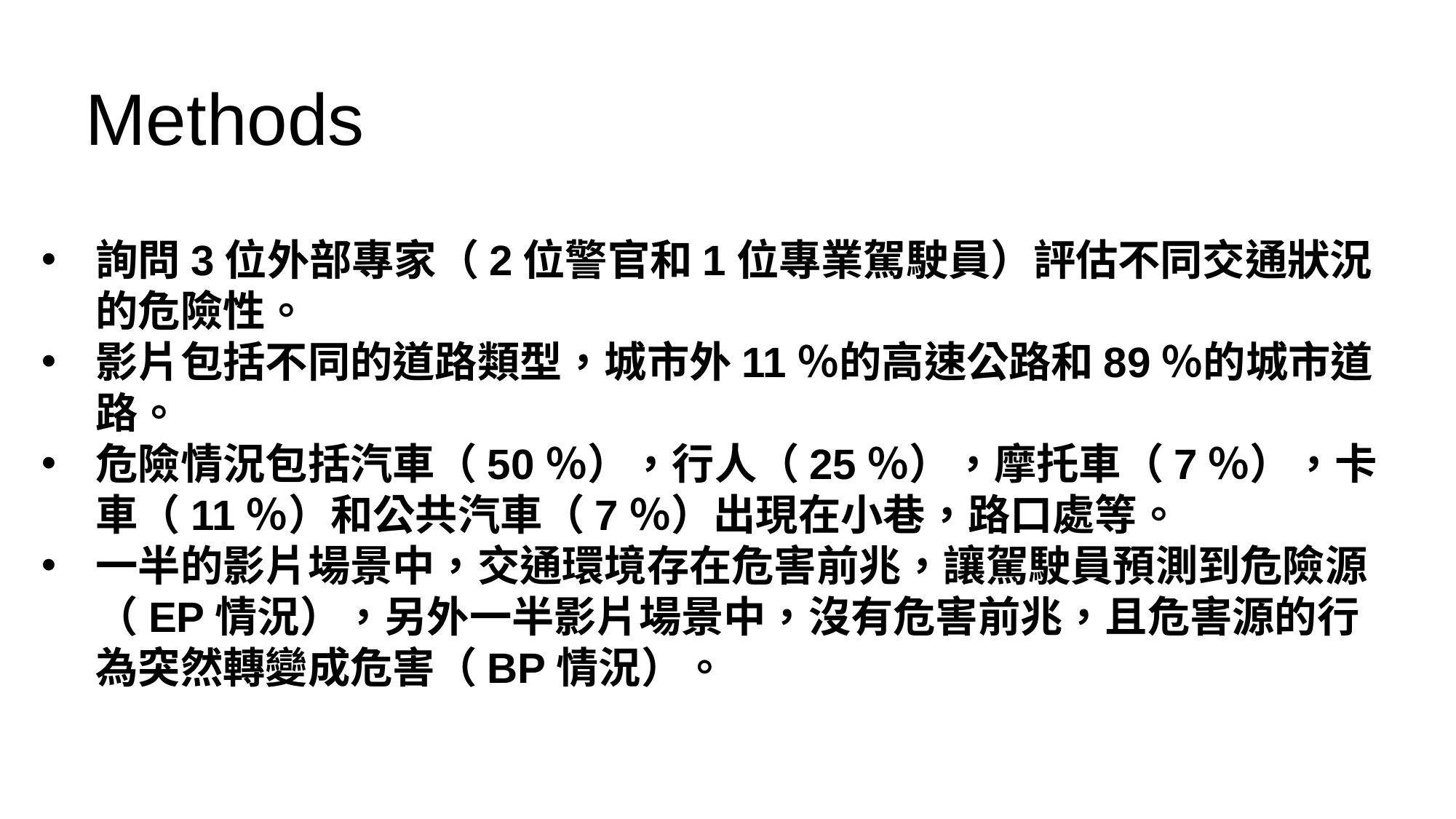

Methods
詢問3位外部專家（2位警官和1位專業駕駛員）評估不同交通狀況的危險性。
影片包括不同的道路類型，城市外11％的高速公路和89％的城市道路。
危險情況包括汽車（50％），行人（25％），摩托車（7％），卡車（11％）和公共汽車（7％）出現在小巷，路口處等。
一半的影片場景中，交通環境存在危害前兆，讓駕駛員預測到危險源（EP情況），另外一半影片場景中，沒有危害前兆，且危害源的行為突然轉變成危害（BP情況）。